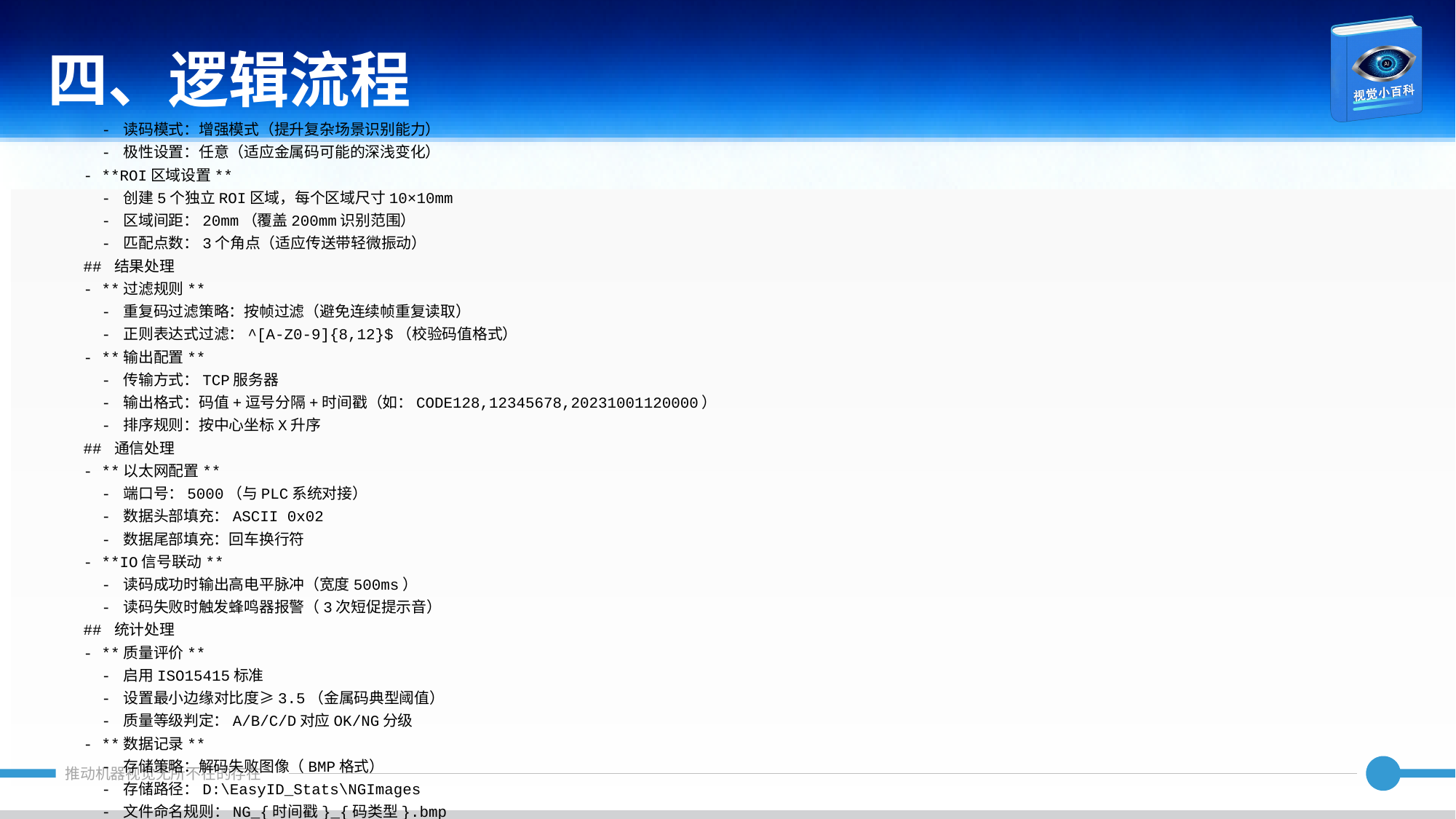

四、逻辑流程

  - 读码模式：增强模式（提升复杂场景识别能力）
  - 极性设置：任意（适应金属码可能的深浅变化）
- **ROI区域设置**
  - 创建5个独立ROI区域，每个区域尺寸10×10mm
  - 区域间距：20mm（覆盖200mm识别范围）
  - 匹配点数：3个角点（适应传送带轻微振动）
## 结果处理
- **过滤规则**
  - 重复码过滤策略：按帧过滤（避免连续帧重复读取）
  - 正则表达式过滤：^[A-Z0-9]{8,12}$（校验码值格式）
- **输出配置**
  - 传输方式：TCP服务器
  - 输出格式：码值+逗号分隔+时间戳（如：CODE128,12345678,20231001120000）
  - 排序规则：按中心坐标X升序
## 通信处理
- **以太网配置**
  - 端口号：5000（与PLC系统对接）
  - 数据头部填充：ASCII 0x02
  - 数据尾部填充：回车换行符
- **IO信号联动**
  - 读码成功时输出高电平脉冲（宽度500ms）
  - 读码失败时触发蜂鸣器报警（3次短促提示音）
## 统计处理
- **质量评价**
  - 启用ISO15415标准
  - 设置最小边缘对比度≥3.5（金属码典型阈值）
  - 质量等级判定：A/B/C/D对应OK/NG分级
- **数据记录**
  - 存储策略：解码失败图像（BMP格式）
  - 存储路径：D:\EasyID_Stats\NGImages
  - 文件命名规则：NG_{时间戳}_{码类型}.bmp
9